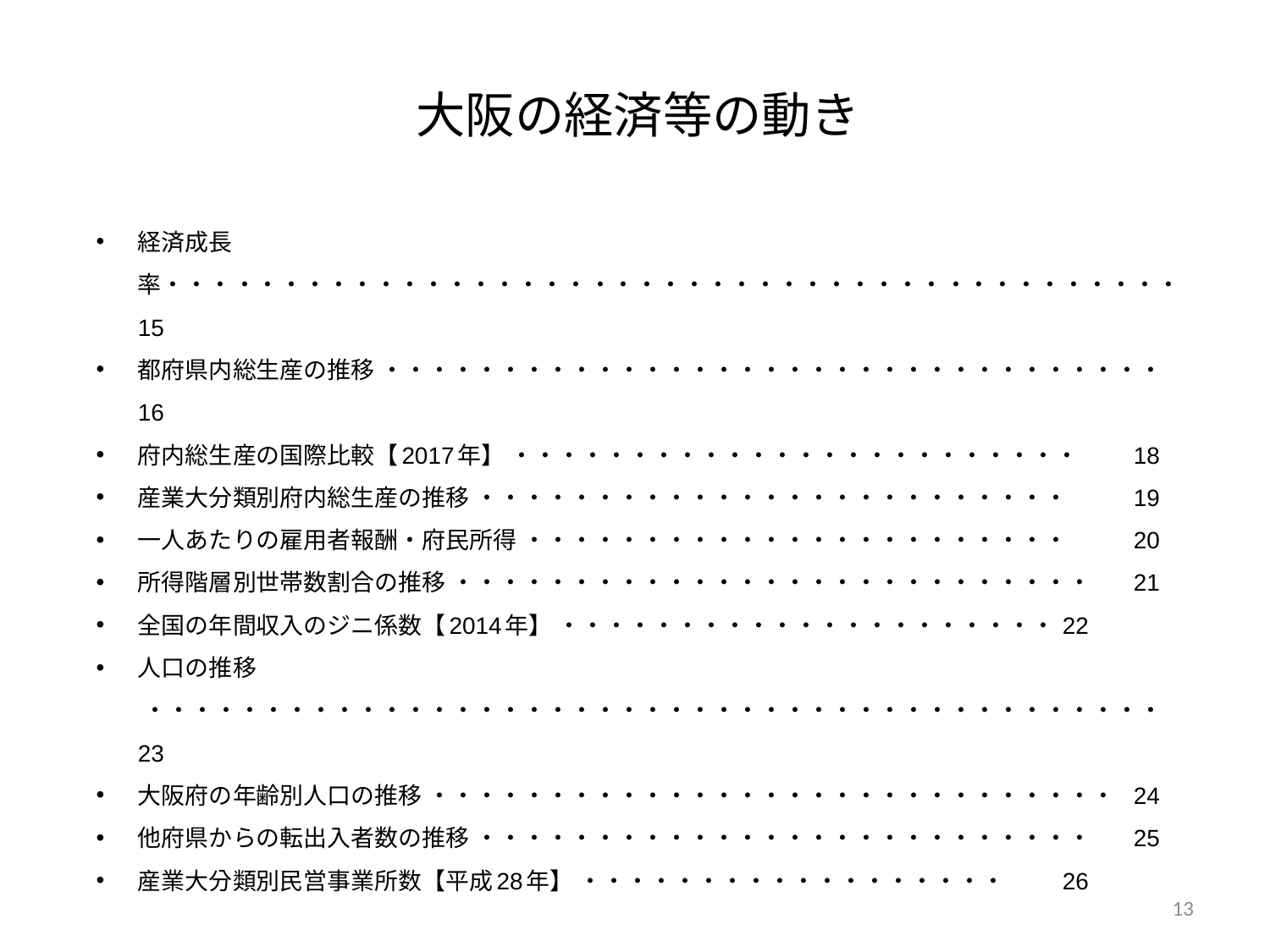

# 大阪の経済等の動き

経済成長率・・・・・・・・・・・・・・・・・・・・・・・・・・・・・・・・・・・・・・・・・・・	15
都府県内総生産の推移 ・・・・・・・・・・・・・・・・・・・・・・・・・・・・・・・・・	16
府内総生産の国際比較【2017年】 ・・・・・・・・・・・・・・・・・・・・・・・・	18
産業大分類別府内総生産の推移 ・・・・・・・・・・・・・・・・・・・・・・・・・	19
一人あたりの雇用者報酬・府民所得 ・・・・・・・・・・・・・・・・・・・・・・・ 	20
所得階層別世帯数割合の推移 ・・・・・・・・・・・・・・・・・・・・・・・・・・・ 	21
全国の年間収入のジニ係数【2014年】 ・・・・・・・・・・・・・・・・・・・・・ 	22
人口の推移 ・・・・・・・・・・・・・・・・・・・・・・・・・・・・・・・・・・・・・・・・・・・ 	23
大阪府の年齢別人口の推移 ・・・・・・・・・・・・・・・・・・・・・・・・・・・・・ 	24
他府県からの転出入者数の推移 ・・・・・・・・・・・・・・・・・・・・・・・・・・ 	25
産業大分類別民営事業所数【平成28年】 ・・・・・・・・・・・・・・・・・・ 	26
13